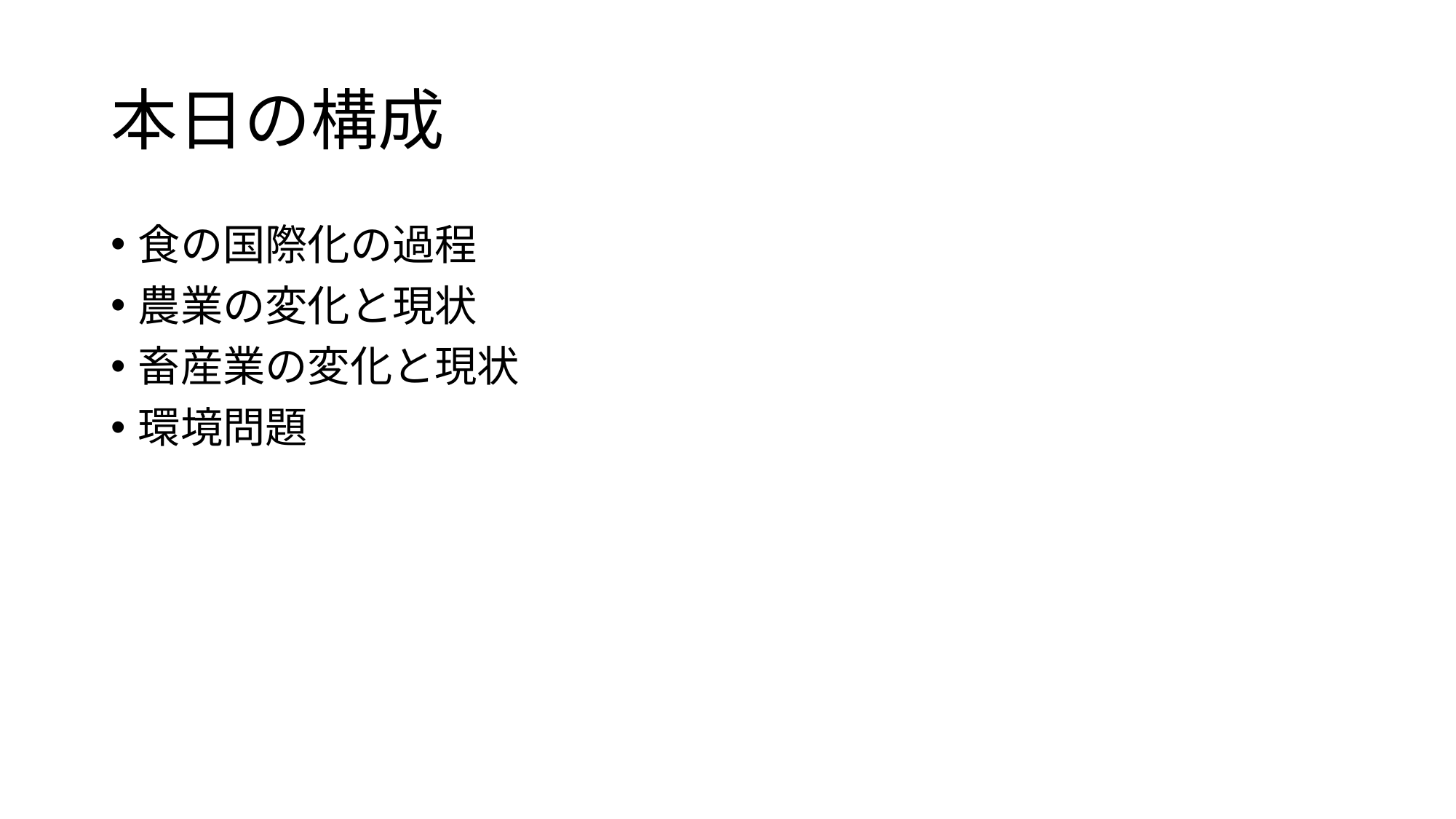

# 本日の構成
食の国際化の過程
農業の変化と現状
畜産業の変化と現状
環境問題